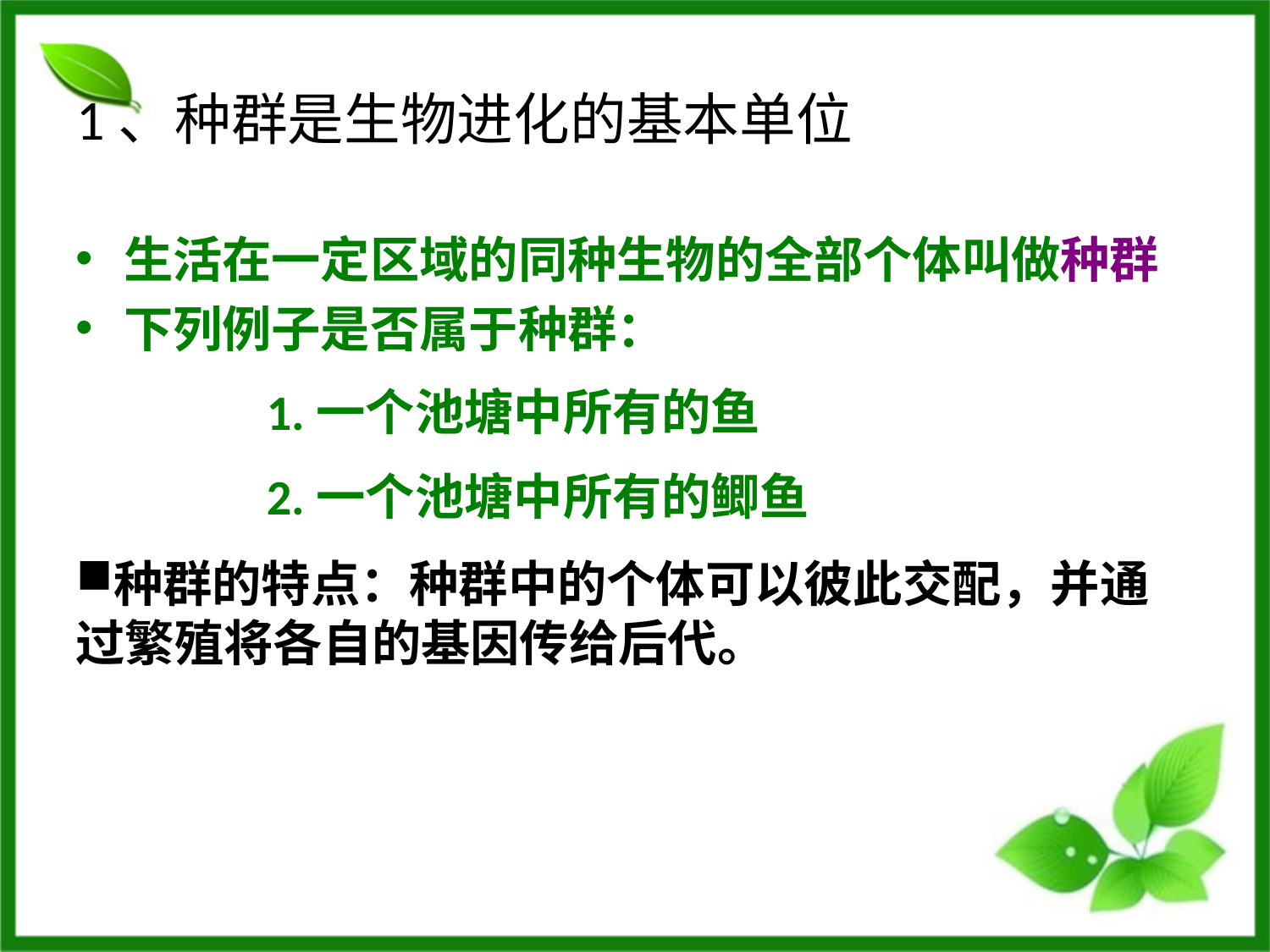

# 1、种群是生物进化的基本单位
生活在一定区域的同种生物的全部个体叫做种群
下列例子是否属于种群：
1.一个池塘中所有的鱼
2.一个池塘中所有的鲫鱼

种群的特点：种群中的个体可以彼此交配，并通过繁殖将各自的基因传给后代。